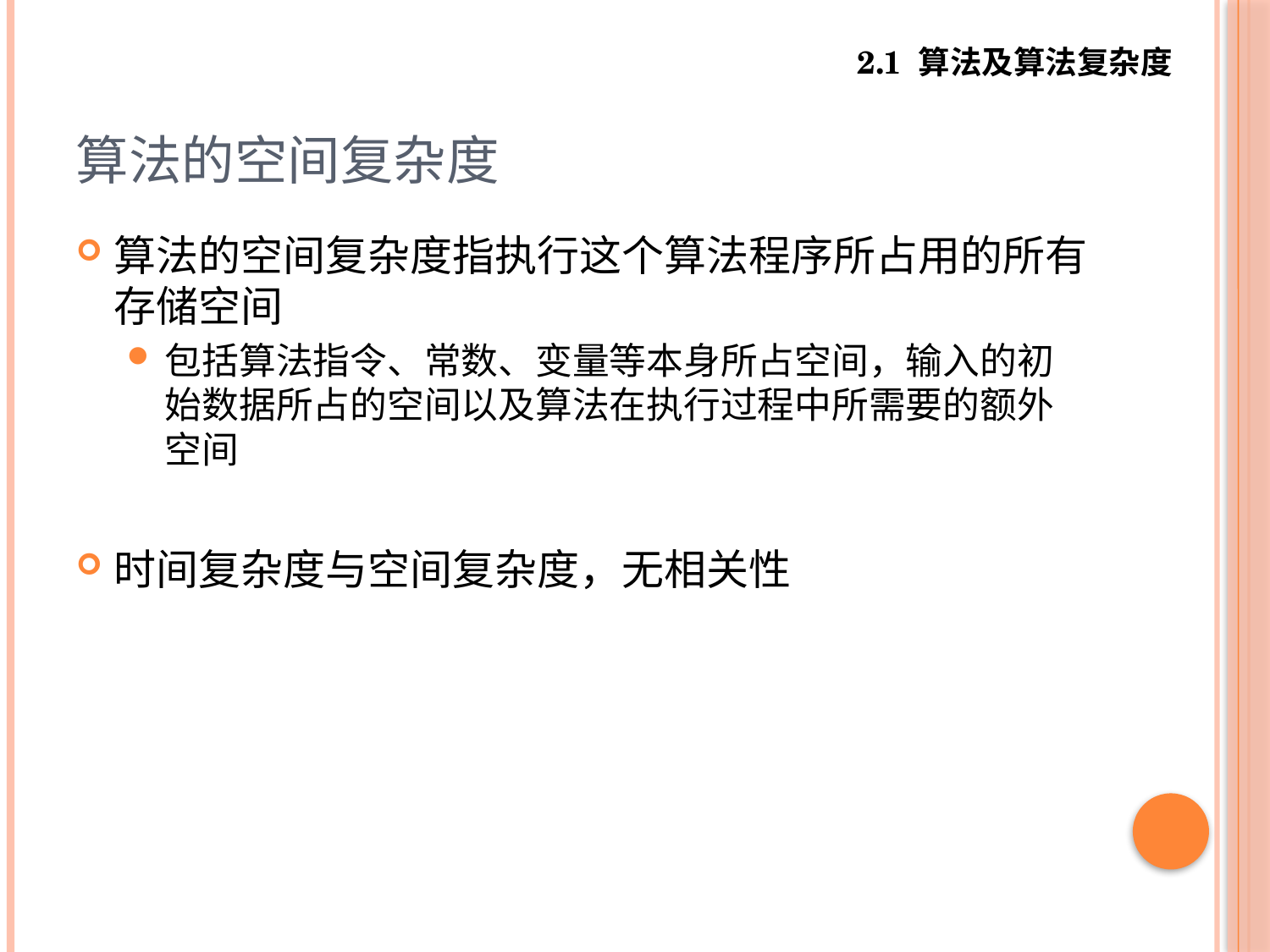

2.1 算法及算法复杂度
# 算法的空间复杂度
算法的空间复杂度指执行这个算法程序所占用的所有存储空间
包括算法指令、常数、变量等本身所占空间，输入的初始数据所占的空间以及算法在执行过程中所需要的额外空间

时间复杂度与空间复杂度，无相关性